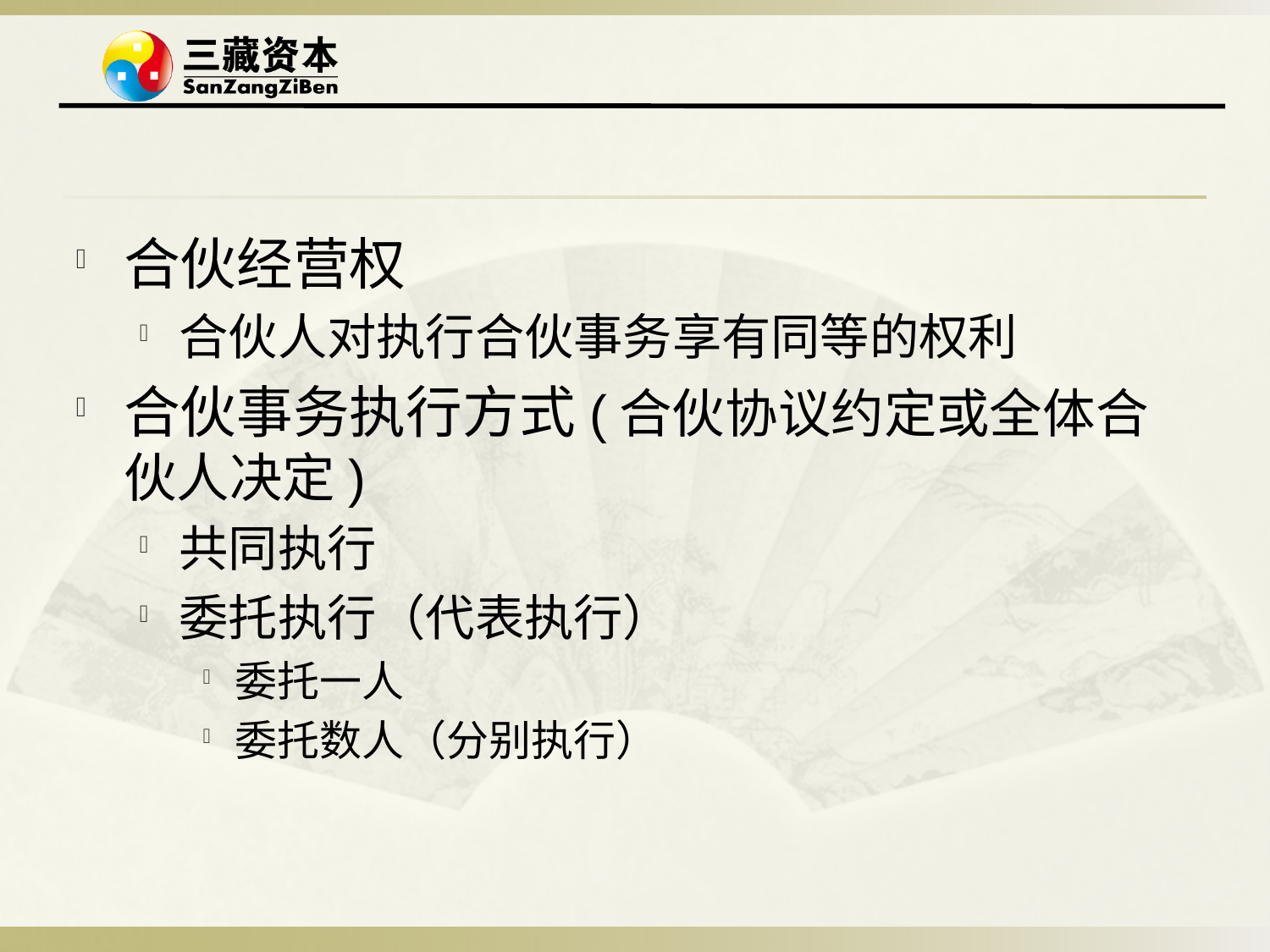

#
合伙经营权
合伙人对执行合伙事务享有同等的权利
合伙事务执行方式(合伙协议约定或全体合伙人决定)
共同执行
委托执行（代表执行）
委托一人
委托数人（分别执行）